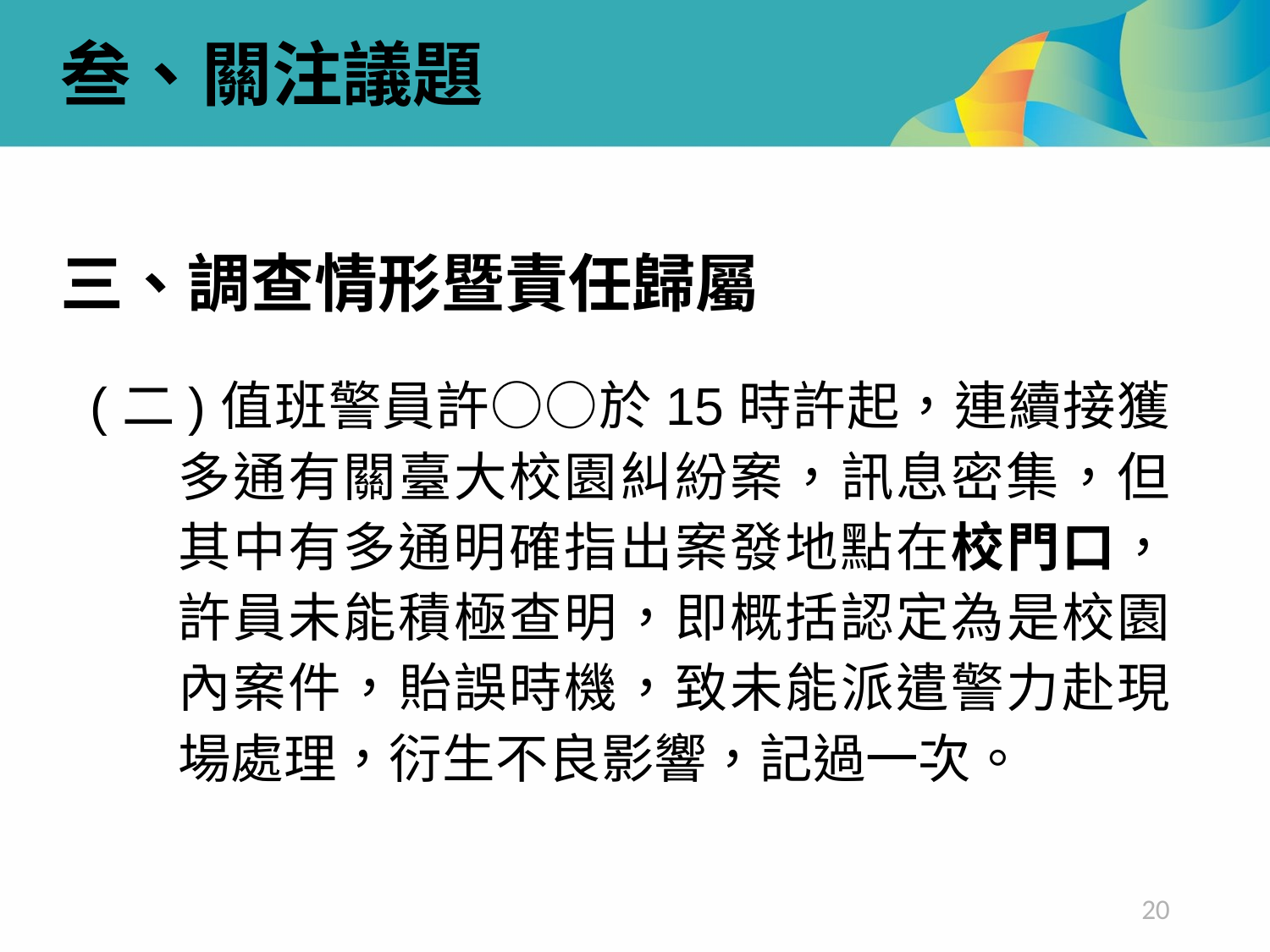

叁、關注議題
三、調查情形暨責任歸屬
(二)值班警員許○○於15時許起，連續接獲多通有關臺大校園糾紛案，訊息密集，但其中有多通明確指出案發地點在校門口，許員未能積極查明，即概括認定為是校園內案件，貽誤時機，致未能派遣警力赴現場處理，衍生不良影響，記過一次。
20